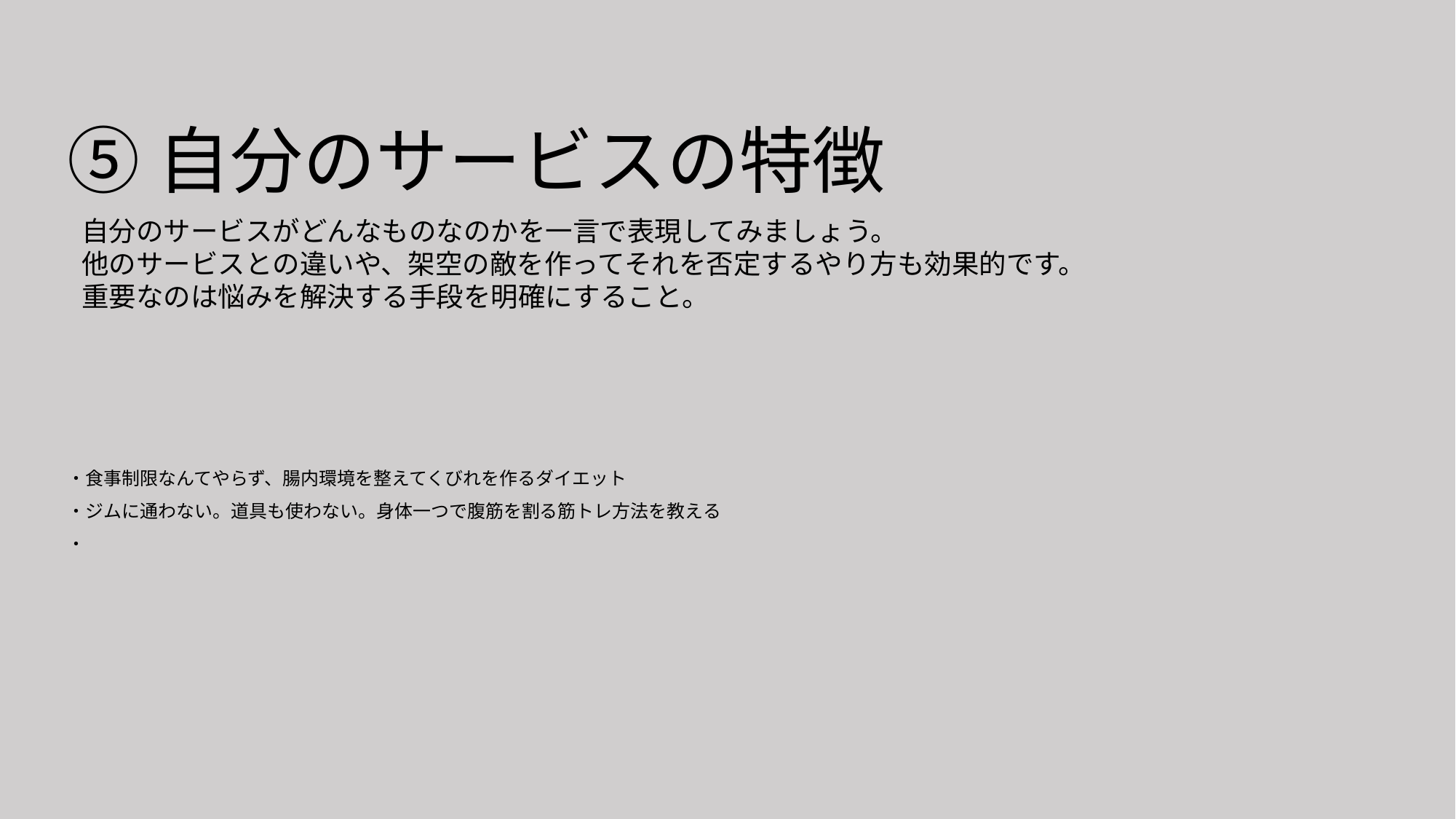

⑤自分のサービスの特徴
自分のサービスがどんなものなのかを一言で表現してみましょう。
他のサービスとの違いや、架空の敵を作ってそれを否定するやり方も効果的です。
重要なのは悩みを解決する手段を明確にすること。
・食事制限なんてやらず、腸内環境を整えてくびれを作るダイエット
・ジムに通わない。道具も使わない。身体一つで腹筋を割る筋トレ方法を教える
・